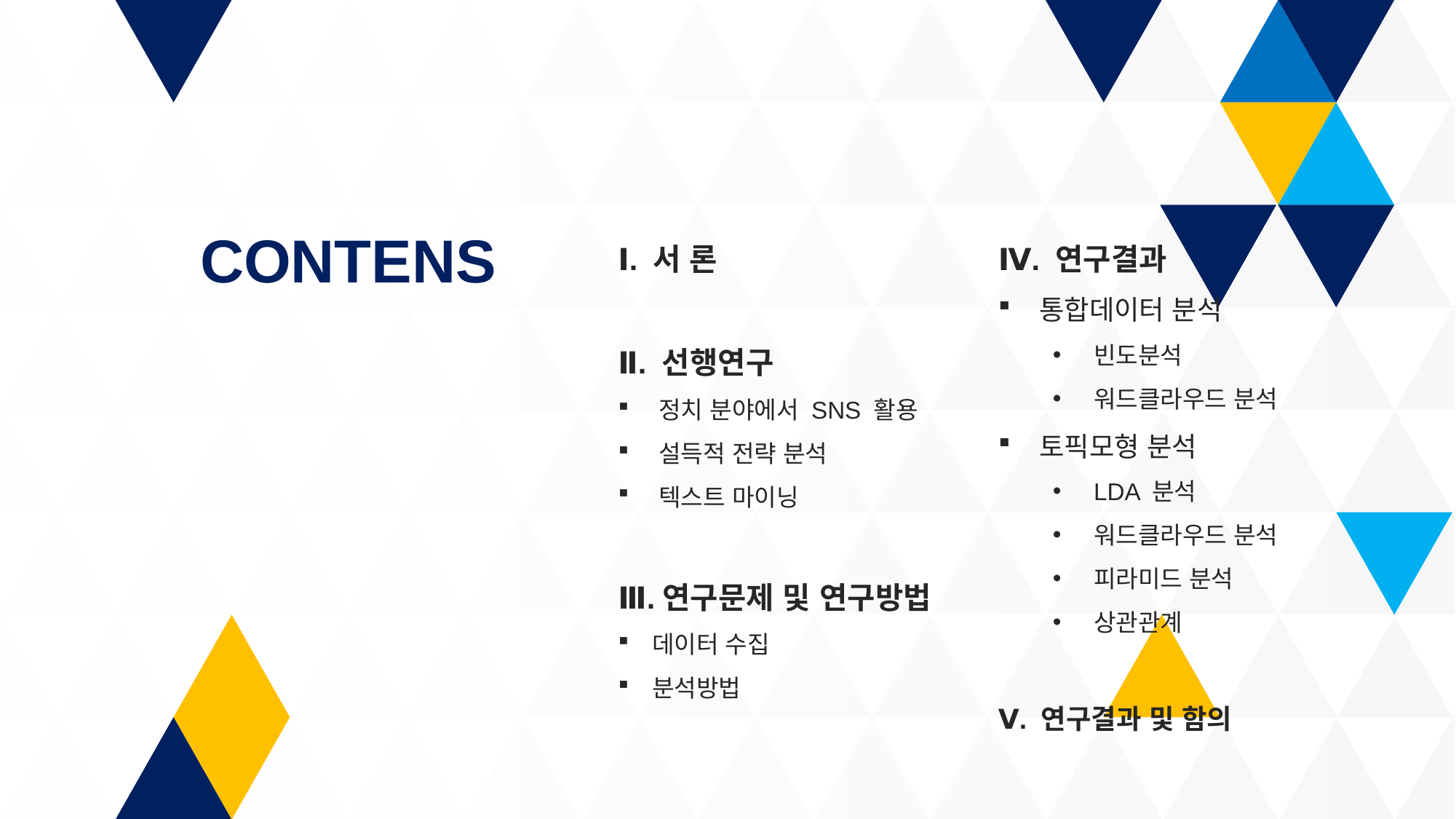

CONTENS
Ⅰ. 서 론

Ⅱ. 선행연구
정치 분야에서 SNS 활용
설득적 전략 분석
텍스트 마이닝

Ⅲ.연구문제 및 연구방법
데이터 수집
분석방법

Ⅳ. 연구결과
통합데이터 분석
빈도분석
워드클라우드 분석
토픽모형 분석
LDA 분석
워드클라우드 분석
피라미드 분석
상관관계

Ⅴ. 연구결과 및 함의